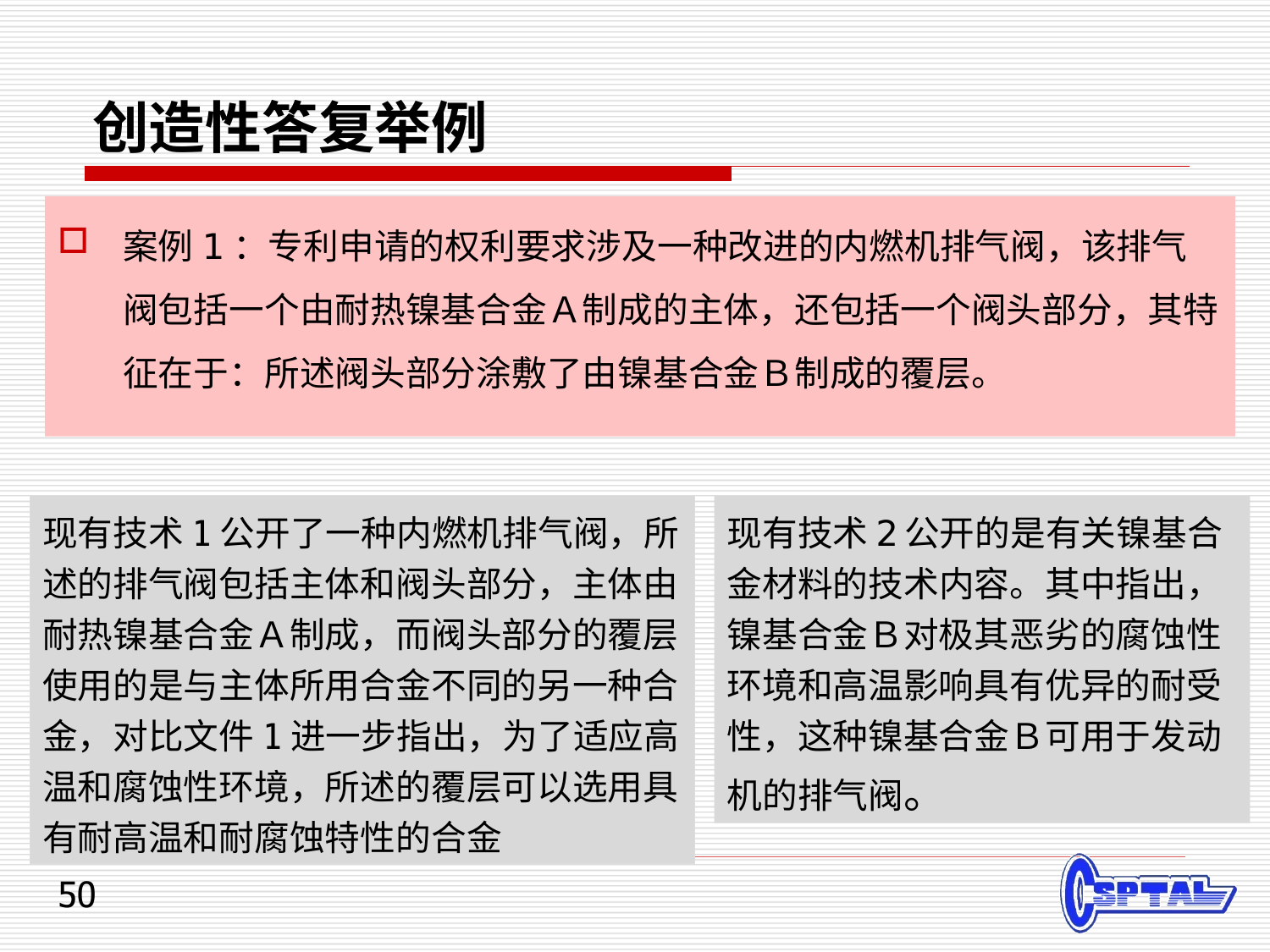

# 创造性答复举例
案例1：专利申请的权利要求涉及一种改进的内燃机排气阀，该排气阀包括一个由耐热镍基合金Ａ制成的主体，还包括一个阀头部分，其特征在于：所述阀头部分涂敷了由镍基合金Ｂ制成的覆层。
现有技术1公开了一种内燃机排气阀，所述的排气阀包括主体和阀头部分，主体由耐热镍基合金Ａ制成，而阀头部分的覆层使用的是与主体所用合金不同的另一种合金，对比文件1进一步指出，为了适应高温和腐蚀性环境，所述的覆层可以选用具有耐高温和耐腐蚀特性的合金
现有技术2公开的是有关镍基合金材料的技术内容。其中指出，镍基合金Ｂ对极其恶劣的腐蚀性环境和高温影响具有优异的耐受性，这种镍基合金Ｂ可用于发动机的排气阀。
50